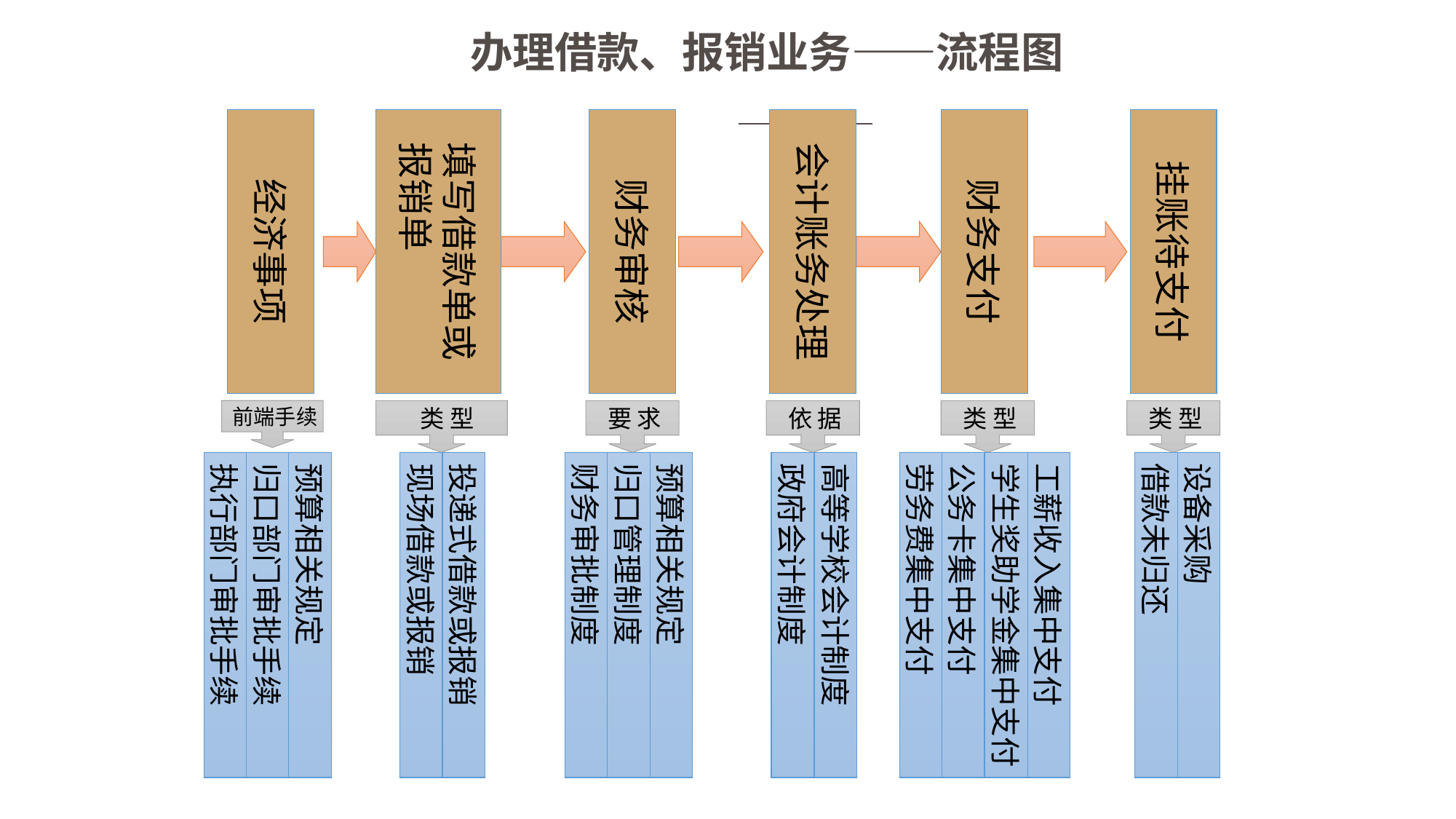

办理借款、报销业务——流程图

经济事项
填写借款单或
报销单
财务审核
会计账务处理
财务支付
挂账待支付

前端手续
 类 型
 要 求
 依 据
 类 型
 类 型
预算相关规定
执行部门审批手续
归口部门审批手续
现场借款或报销
投递式借款或报销
财务审批制度
归口管理制度
预算相关规定
政府会计制度
高等学校会计制度
劳务费集中支付
公务卡集中支付
学生奖助学金集中支付
工薪收入集中支付
借款未归还
设备采购